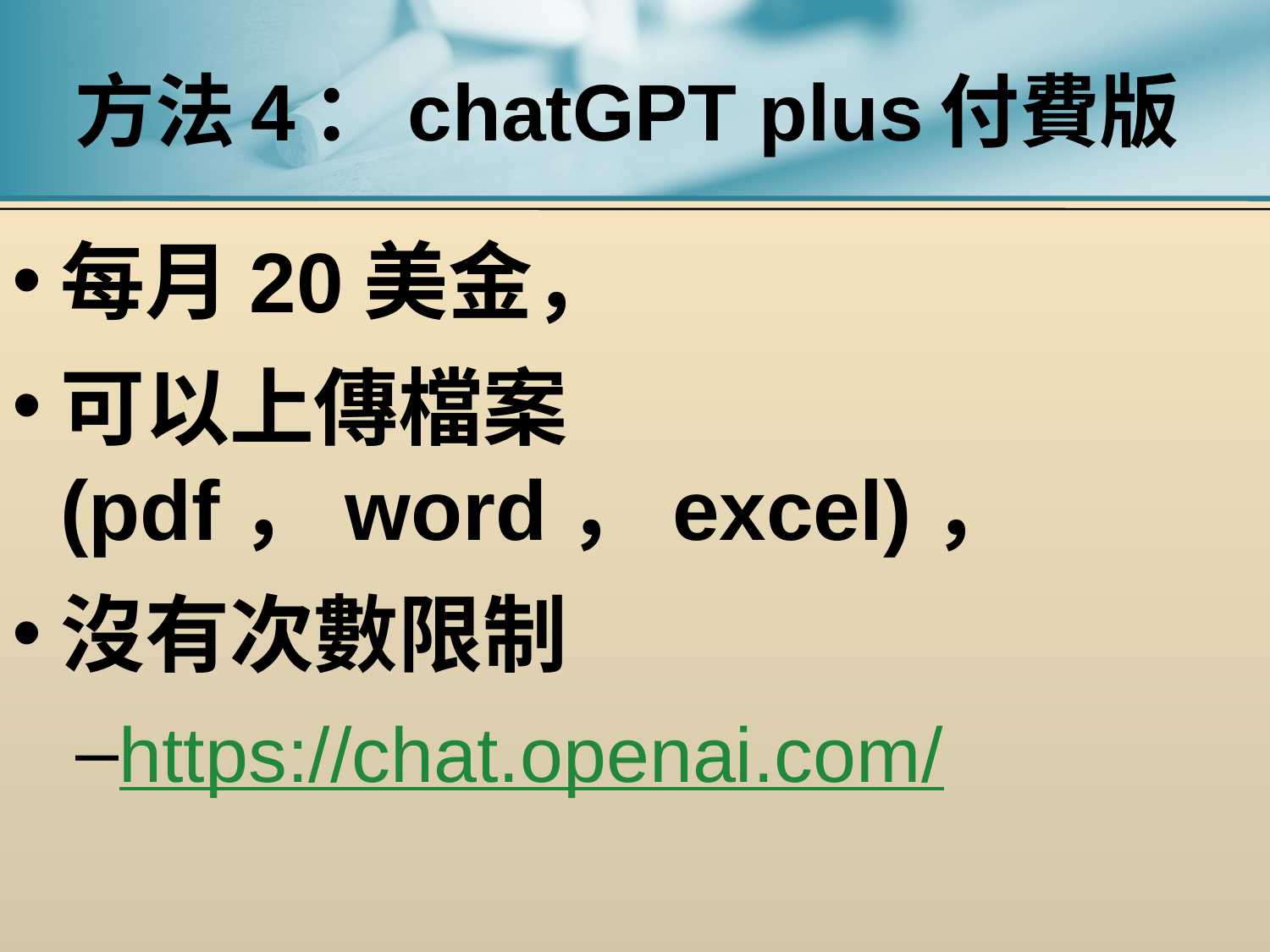

# 方法4：chatGPT plus付費版
每月20美金，
可以上傳檔案(pdf，word，excel)，
沒有次數限制
https://chat.openai.com/